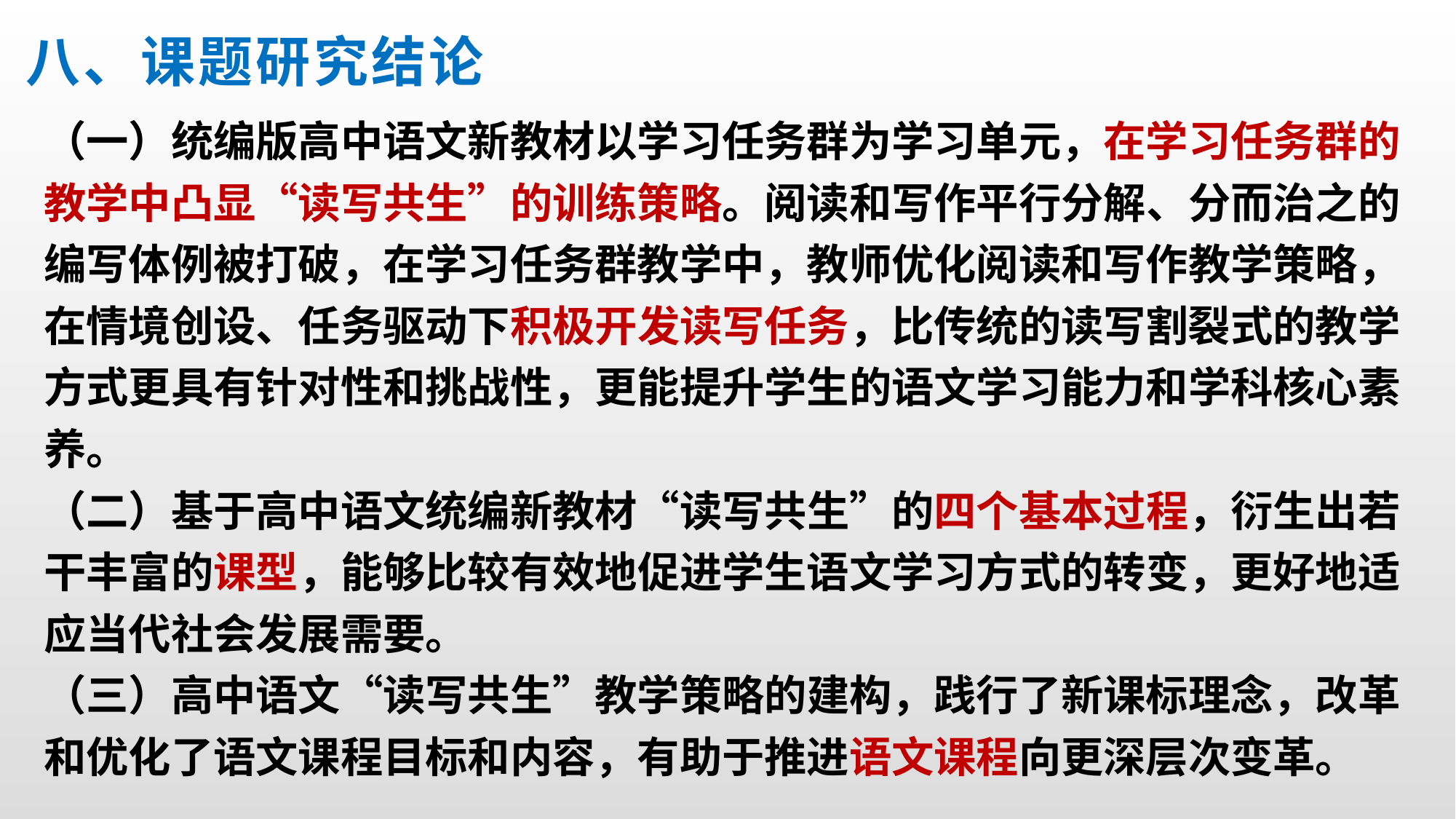

# 八、课题研究结论
（一）统编版高中语文新教材以学习任务群为学习单元，在学习任务群的教学中凸显“读写共生”的训练策略。阅读和写作平行分解、分而治之的编写体例被打破，在学习任务群教学中，教师优化阅读和写作教学策略，在情境创设、任务驱动下积极开发读写任务，比传统的读写割裂式的教学方式更具有针对性和挑战性，更能提升学生的语文学习能力和学科核心素养。
（二）基于高中语文统编新教材“读写共生”的四个基本过程，衍生出若干丰富的课型，能够比较有效地促进学生语文学习方式的转变，更好地适应当代社会发展需要。
（三）高中语文“读写共生”教学策略的建构，践行了新课标理念，改革和优化了语文课程目标和内容，有助于推进语文课程向更深层次变革。